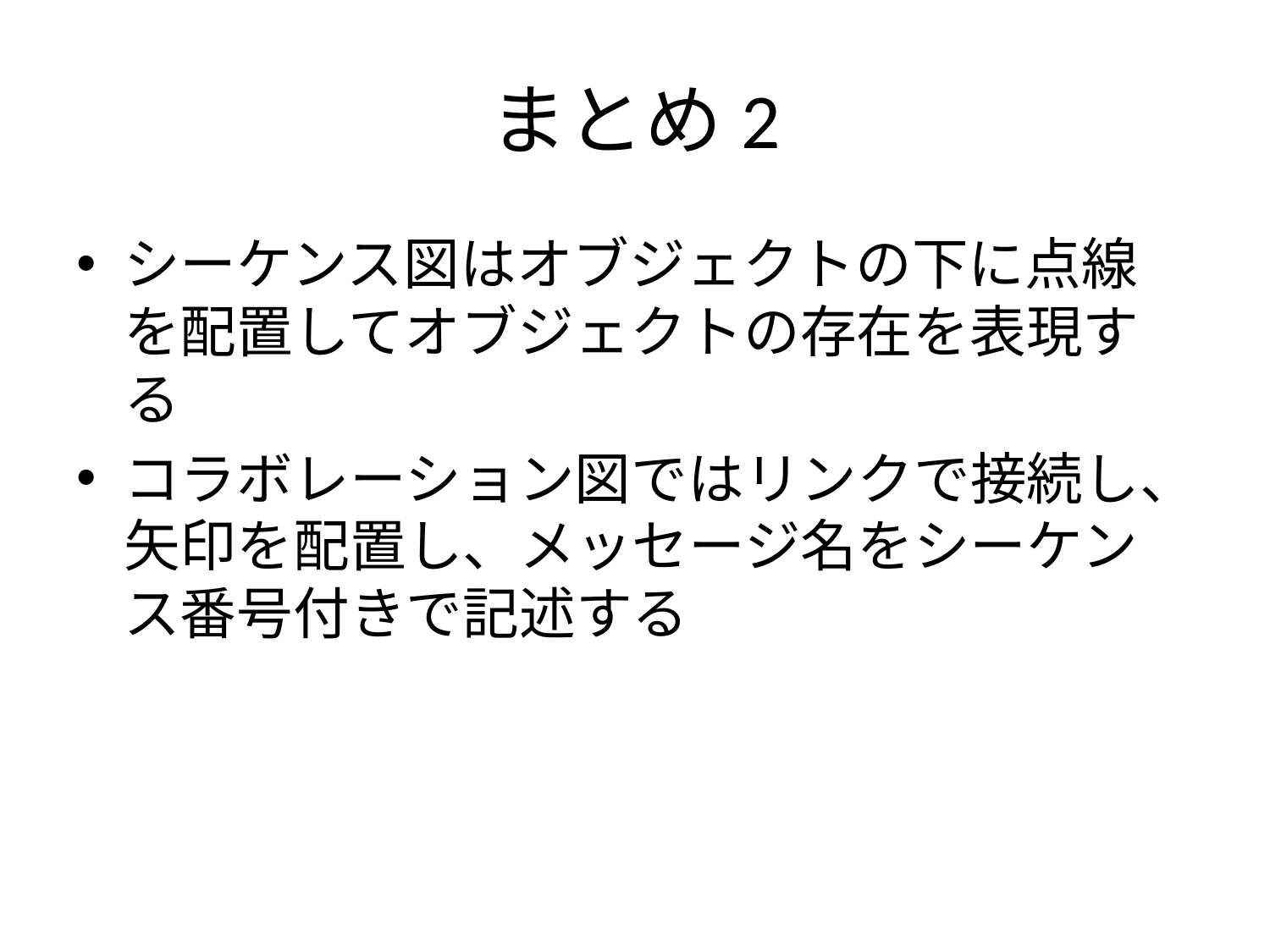

# まとめ2
シーケンス図はオブジェクトの下に点線を配置してオブジェクトの存在を表現する
コラボレーション図ではリンクで接続し、矢印を配置し、メッセージ名をシーケンス番号付きで記述する